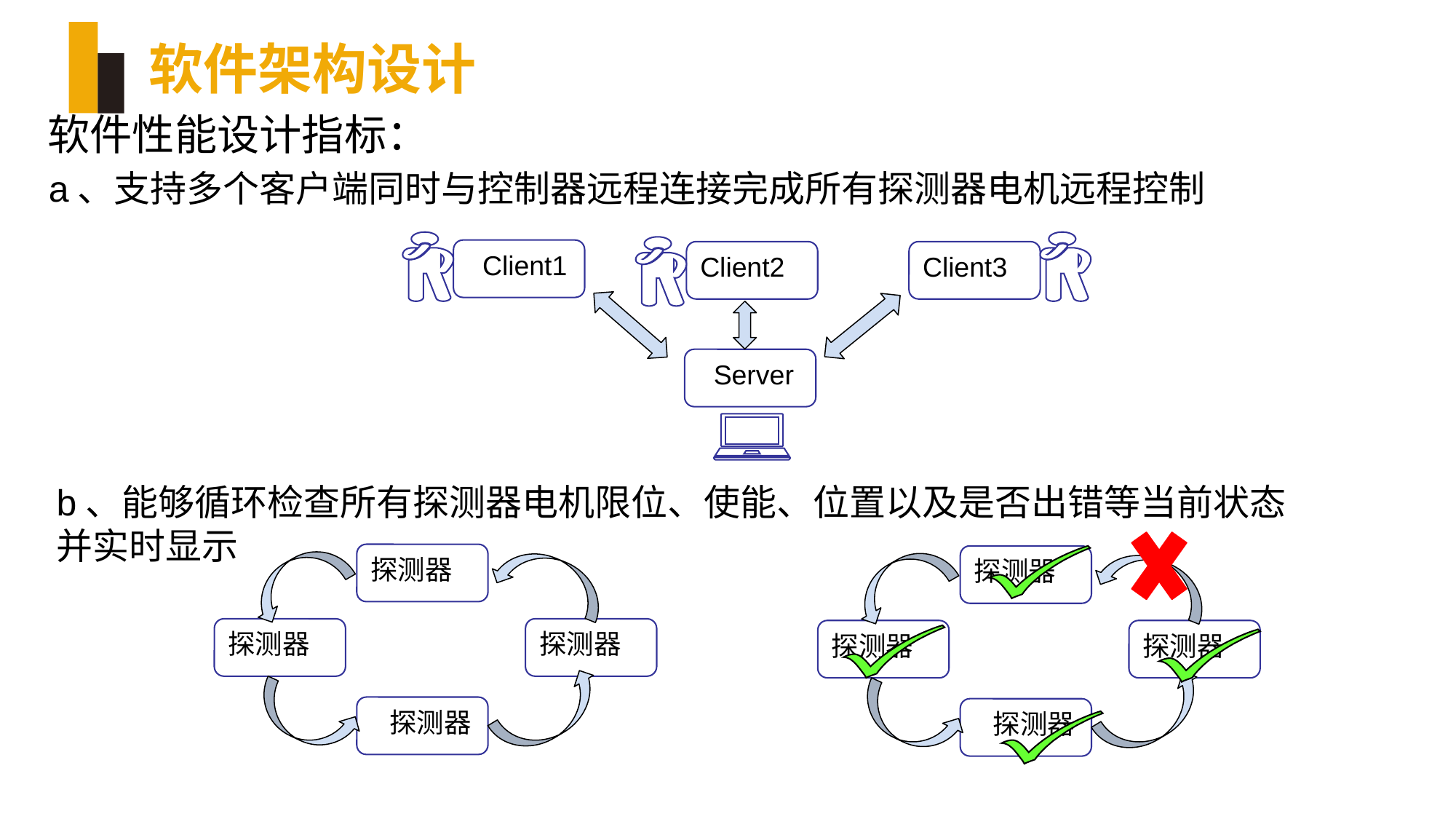

# 软件架构设计
软件性能设计指标：

a、支持多个客户端同时与控制器远程连接完成所有探测器电机远程控制

  Client1
Client2
Client3

  Server

b、能够循环检查所有探测器电机限位、使能、位置以及是否出错等当前状态并实时显示

探测器

探测器
探测器

  探测器

探测器
探测器
探测器

  探测器